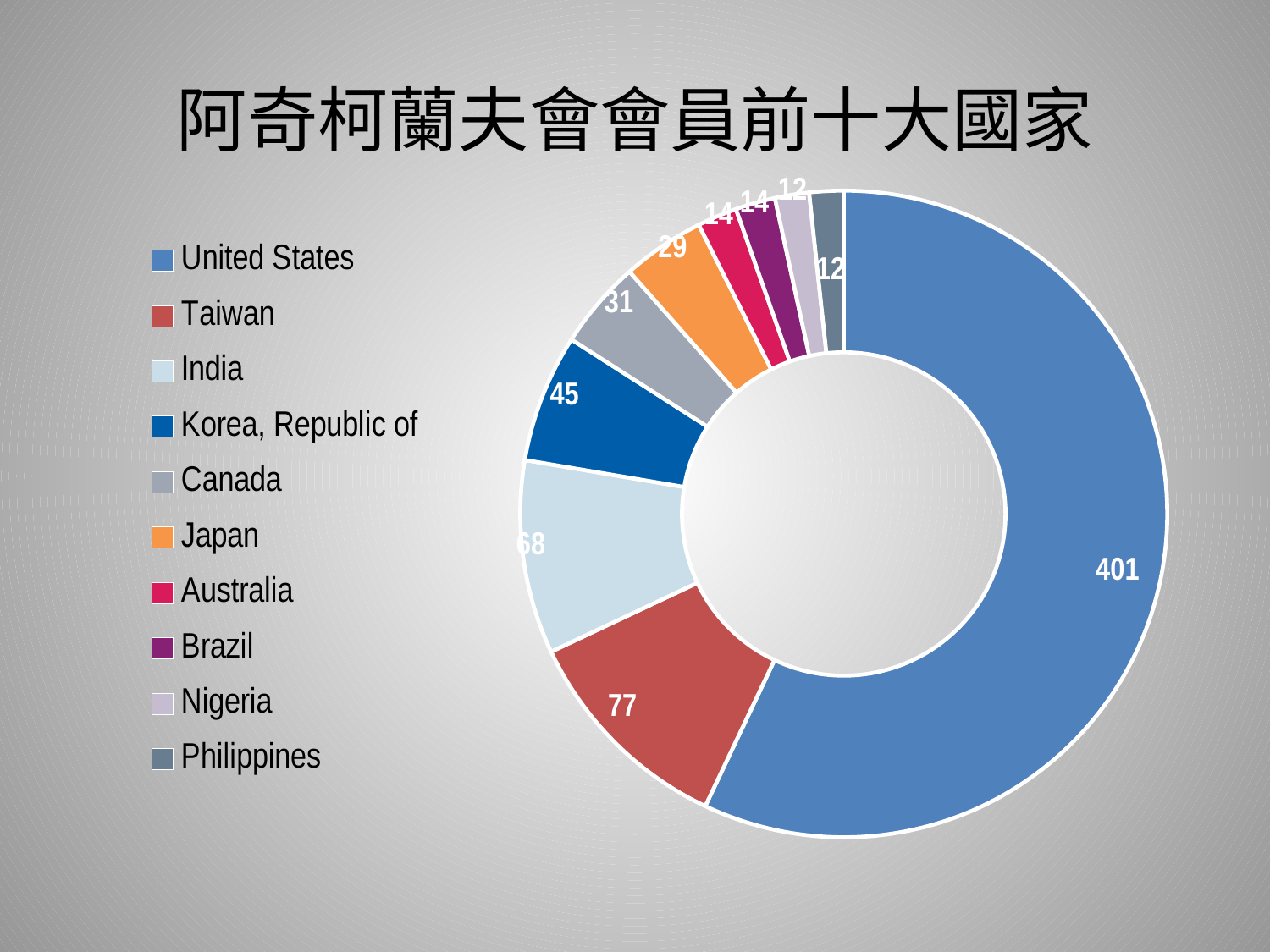

# 阿奇柯蘭夫會會員前十大國家

### Chart

| Category | Sales |
|---|---|
| United States | 401.0 |
| Taiwan | 77.0 |
| India | 68.0 |
| Korea, Republic of | 45.0 |
| Canada | 31.0 |
| Japan | 29.0 |
| Australia | 14.0 |
| Brazil | 14.0 |
| Nigeria | 12.0 |
| Philippines | 12.0 |